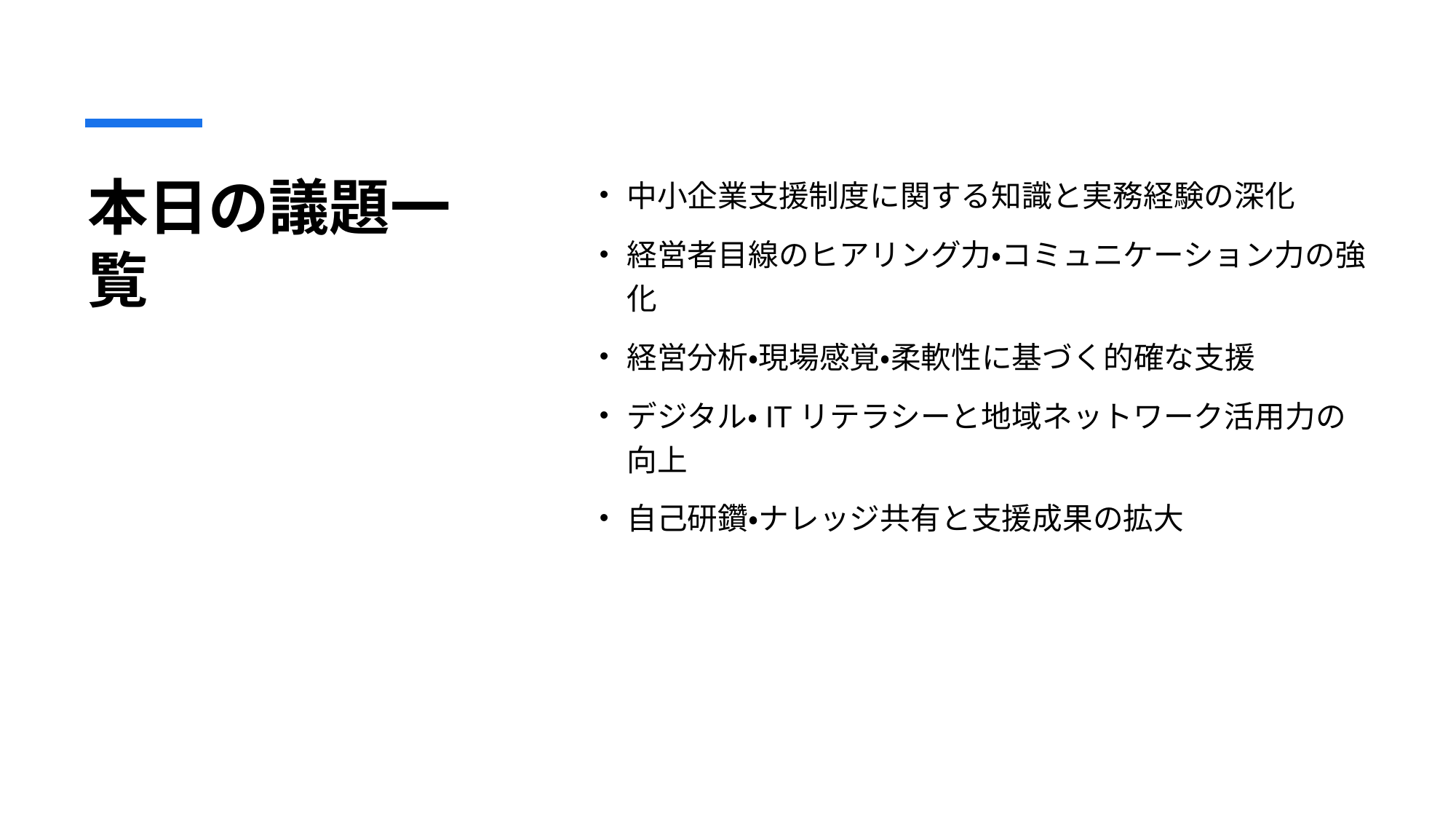

# 本日の議題一覧
中小企業支援制度に関する知識と実務経験の深化
経営者目線のヒアリング力・コミュニケーション力の強化
経営分析・現場感覚・柔軟性に基づく的確な支援
デジタル・ITリテラシーと地域ネットワーク活用力の向上
自己研鑽・ナレッジ共有と支援成果の拡大